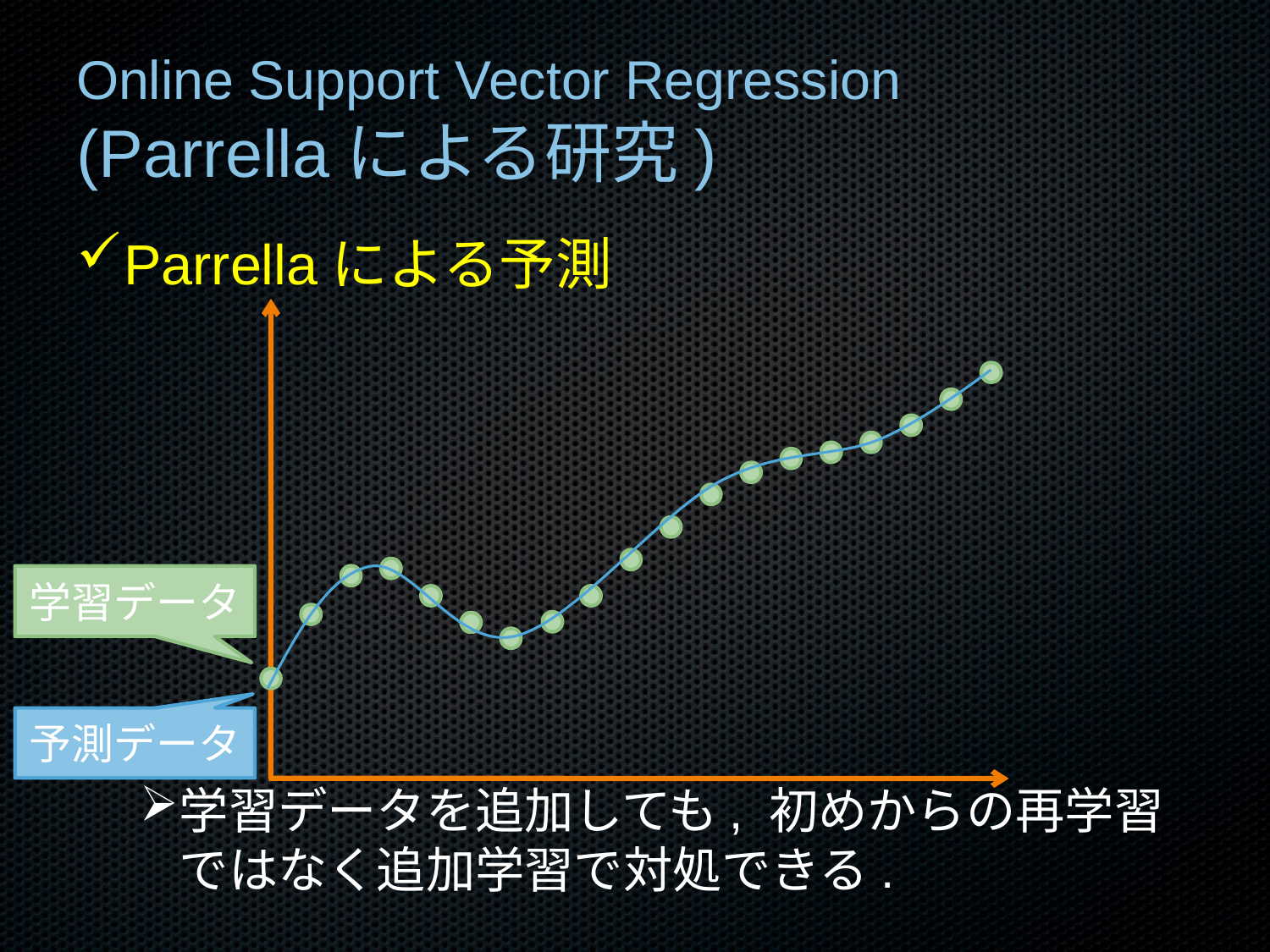

# Online Support Vector Regression (Parrellaによる研究)
Parrellaによる予測

学習データを追加しても, 初めからの再学習ではなく追加学習で対処できる.

学習データ

予測データ